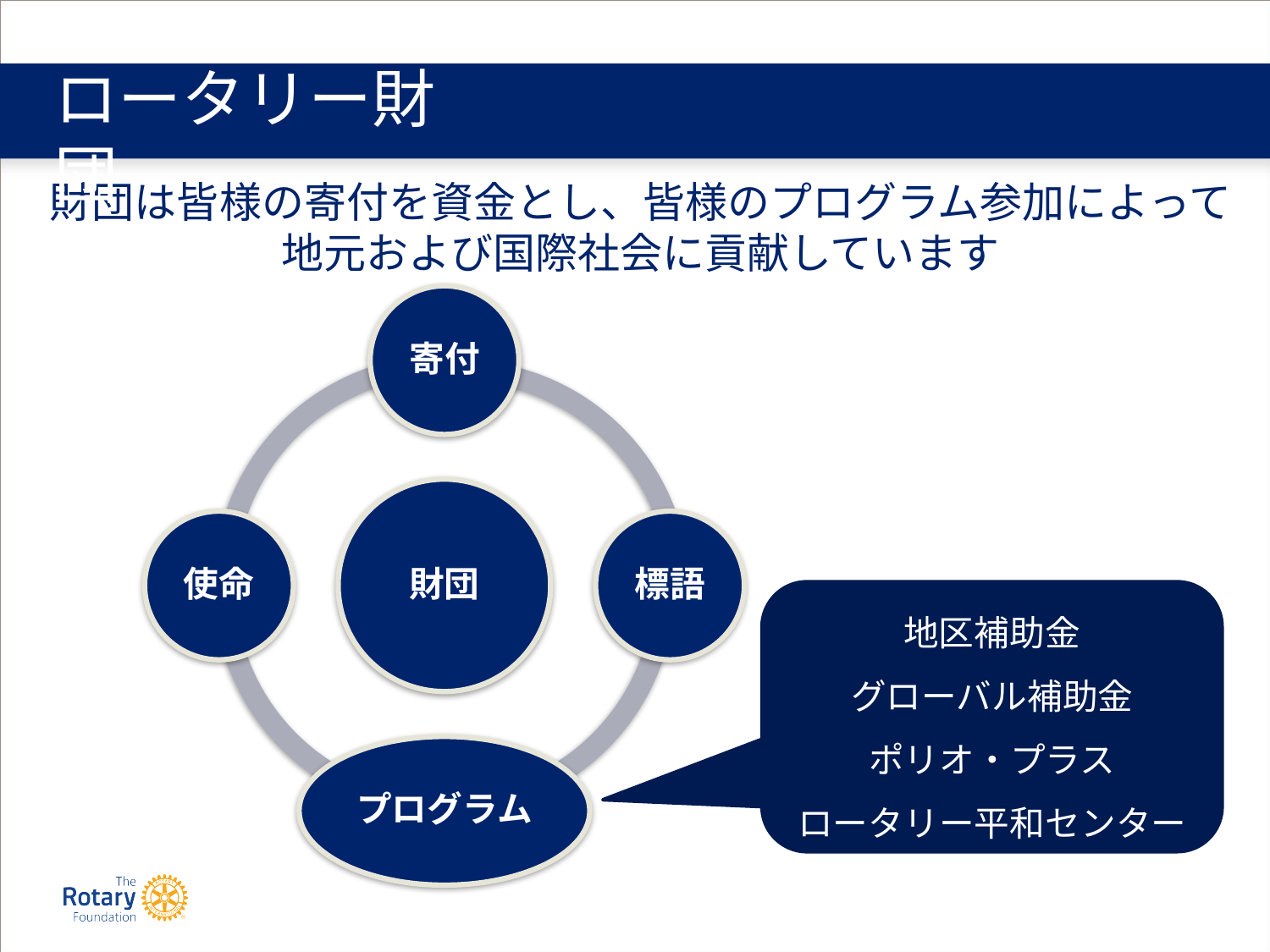

ロータリー財団
# 財団は皆様の寄付を資金とし、皆様のプログラム参加によって 地元および国際社会に貢献しています
財団
寄付
標語
プログラム
使命
地区補助金
グローバル補助金
ポリオ・プラス
ロータリー平和センター